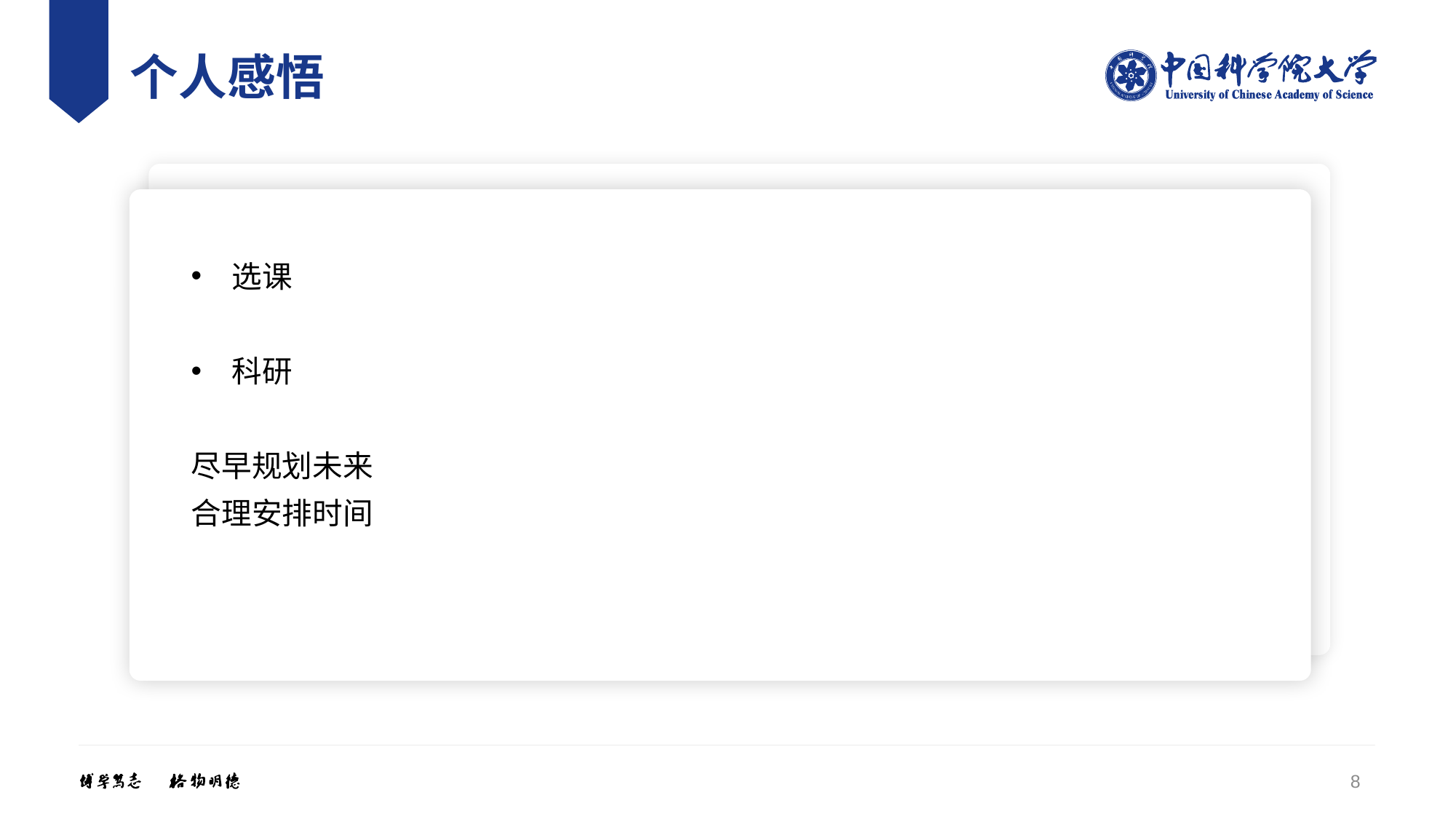

# 个人感悟

选课

科研

尽早规划未来
合理安排时间

8